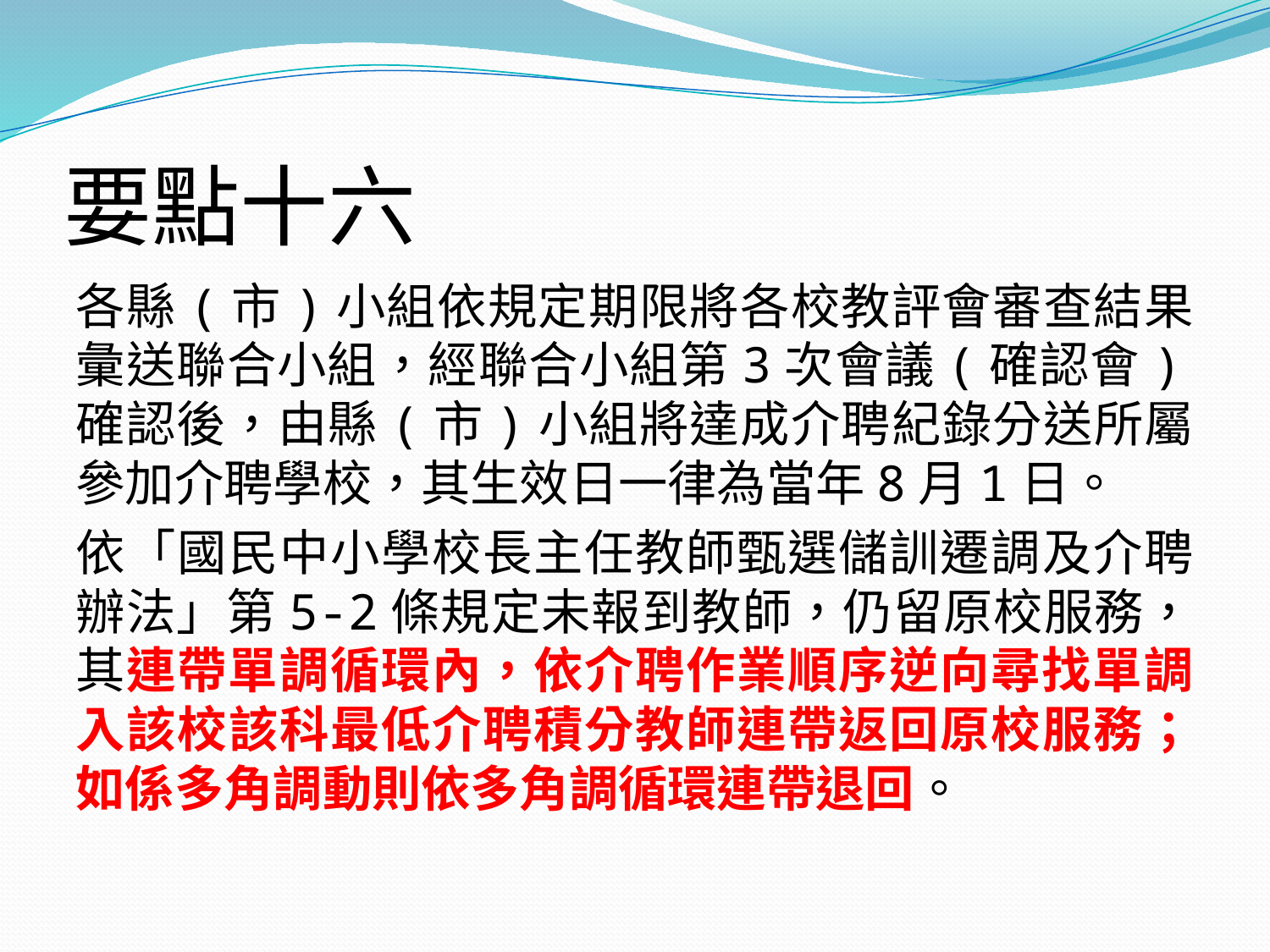

# 要點十六
各縣(市)小組依規定期限將各校教評會審查結果彙送聯合小組，經聯合小組第3次會議(確認會)確認後，由縣(市)小組將達成介聘紀錄分送所屬參加介聘學校，其生效日一律為當年8月1日。
依「國民中小學校長主任教師甄選儲訓遷調及介聘辦法」第5-2條規定未報到教師，仍留原校服務，其連帶單調循環內，依介聘作業順序逆向尋找單調入該校該科最低介聘積分教師連帶返回原校服務；如係多角調動則依多角調循環連帶退回。